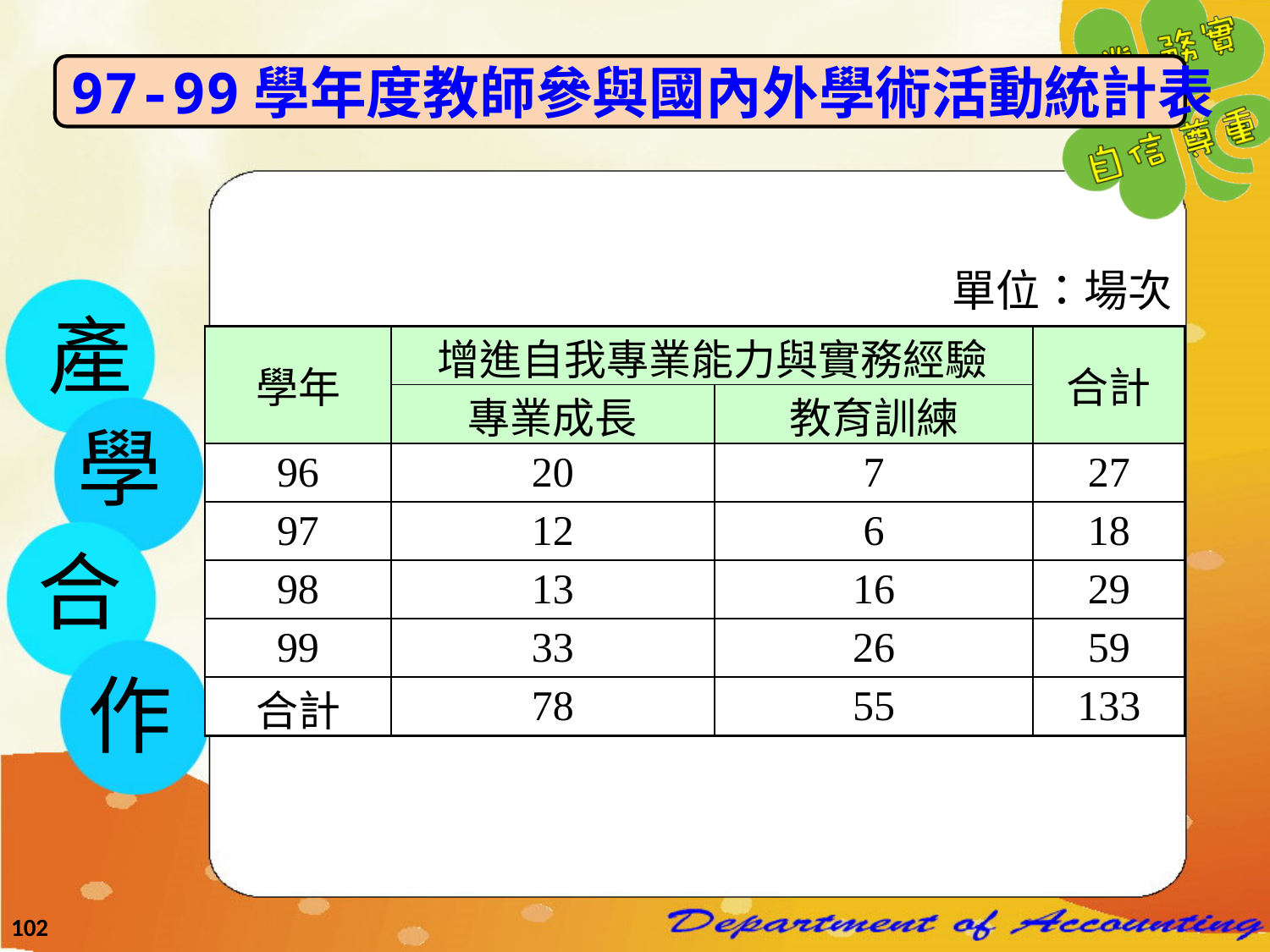

97-99學年度教師參與國內外學術活動統計表
單位：場次
產
學
合
作
| 學年 | 增進自我專業能力與實務經驗 |  | 合計 |
| --- | --- | --- | --- |
|  | 專業成長 | 教育訓練 |  |
| 96 | 20 | 7 | 27 |
| 97 | 12 | 6 | 18 |
| 98 | 13 | 16 | 29 |
| 99 | 33 | 26 | 59 |
| 合計 | 78 | 55 | 133 |
102